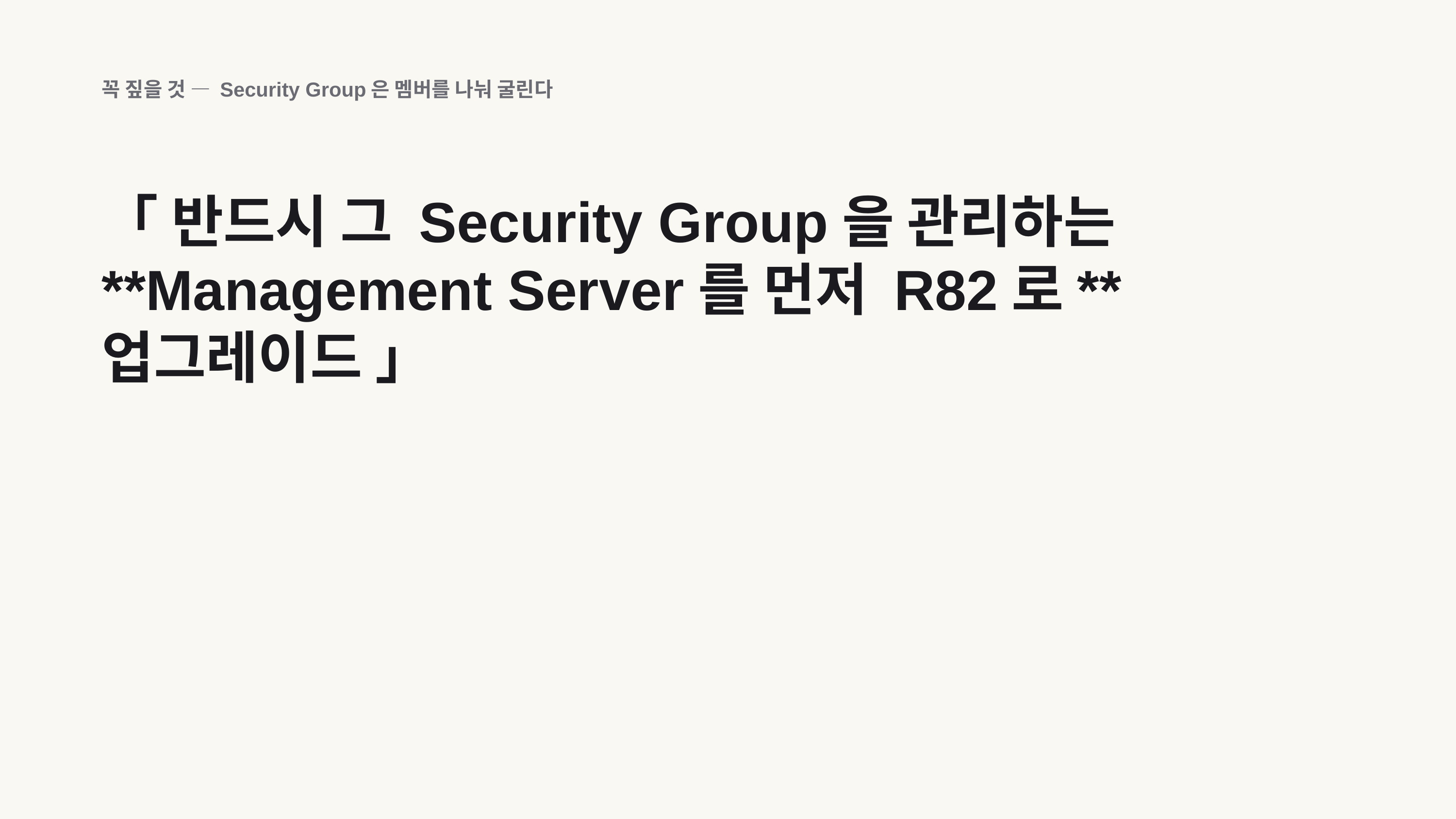

꼭 짚을 것 — Security Group은 멤버를 나눠 굴린다
「 반드시 그 Security Group을 관리하는 **Management Server를 먼저 R82로** 업그레이드 」